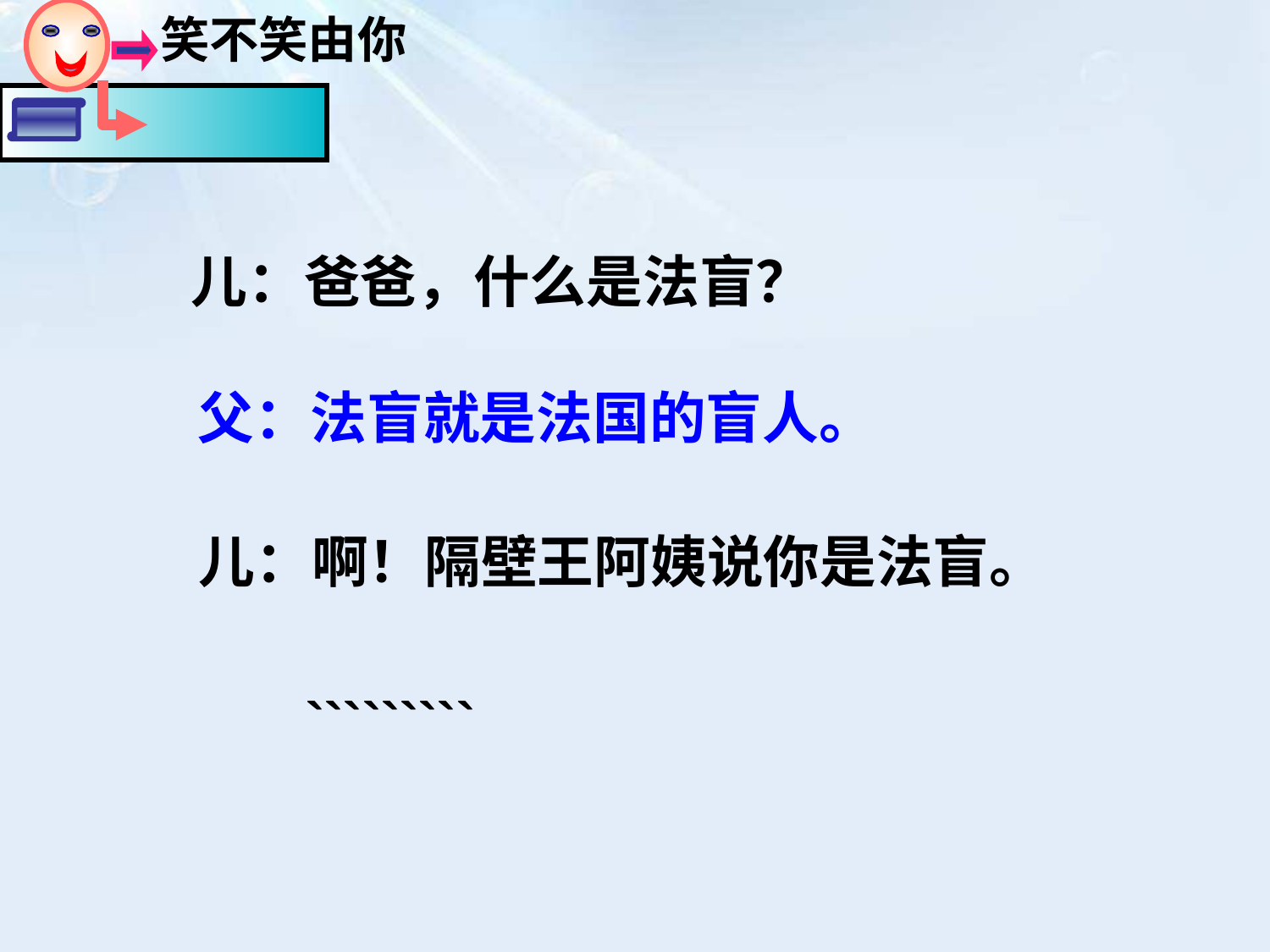

笑不笑由你

      儿：爸爸，什么是法盲？
父：法盲就是法国的盲人。
    儿：啊！隔壁王阿姨说你是法盲。
    `````````